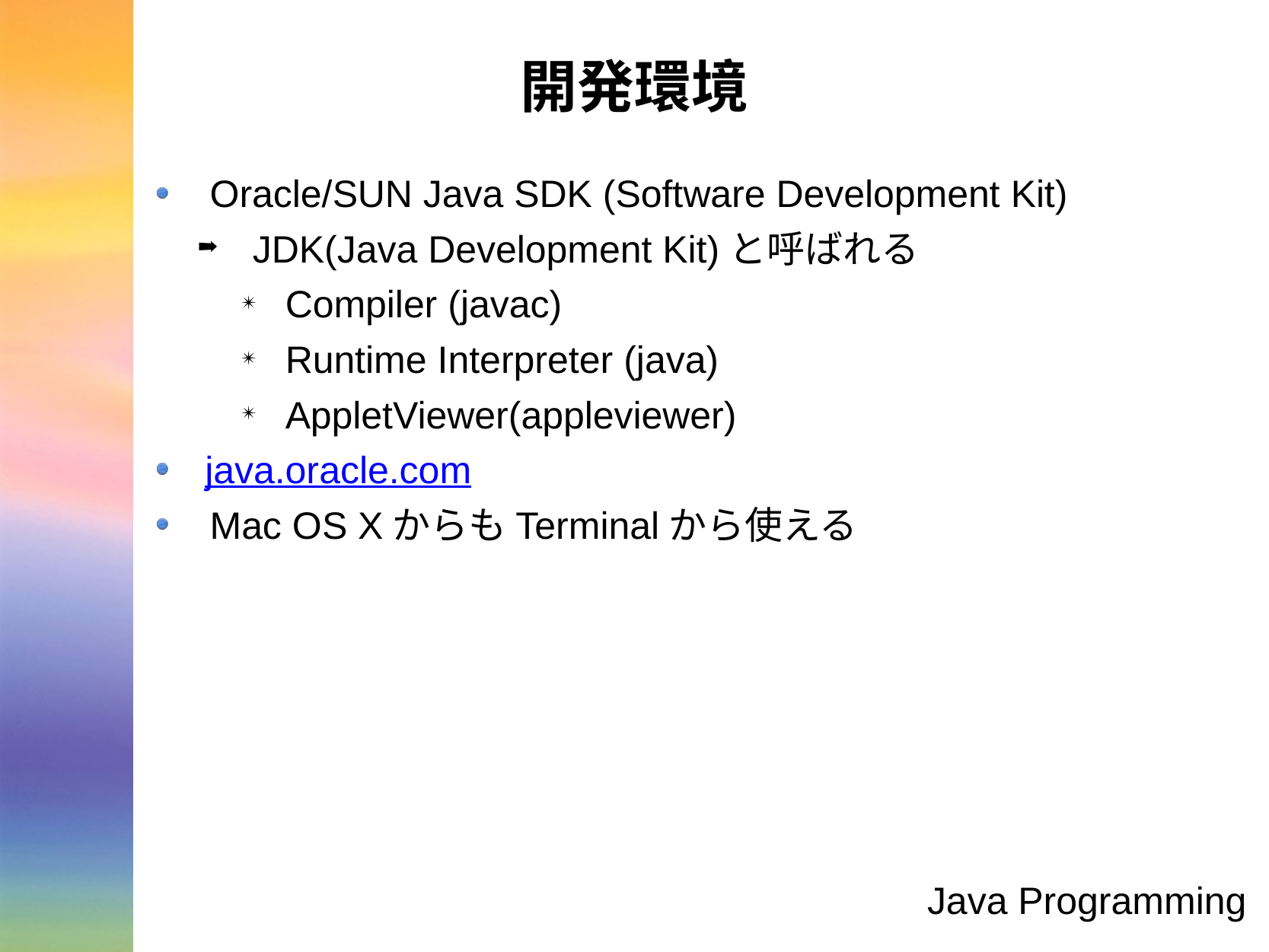

# 開発環境
Oracle/SUN Java SDK (Software Development Kit)
JDK(Java Development Kit)と呼ばれる
Compiler (javac)
Runtime Interpreter (java)
AppletViewer(appleviewer)
java.oracle.com
Mac OS XからもTerminalから使える